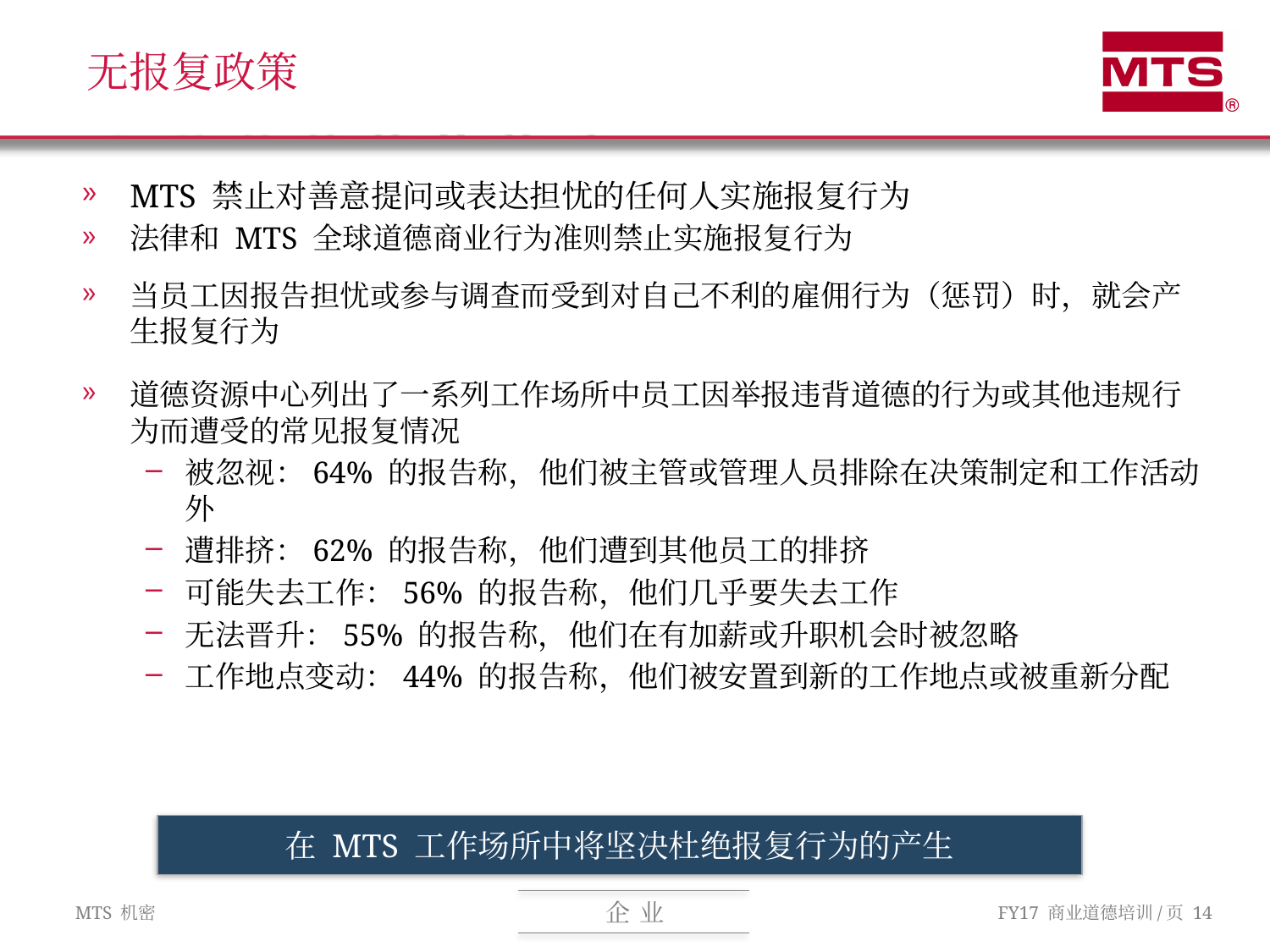

# 无报复政策
MTS 禁止对善意提问或表达担忧的任何人实施报复行为
法律和 MTS 全球道德商业行为准则禁止实施报复行为
当员工因报告担忧或参与调查而受到对自己不利的雇佣行为（惩罚）时，就会产生报复行为
道德资源中心列出了一系列工作场所中员工因举报违背道德的行为或其他违规行为而遭受的常见报复情况
被忽视：64% 的报告称，他们被主管或管理人员排除在决策制定和工作活动外
遭排挤：62% 的报告称，他们遭到其他员工的排挤
可能失去工作：56% 的报告称，他们几乎要失去工作
无法晋升：55% 的报告称，他们在有加薪或升职机会时被忽略
工作地点变动：44% 的报告称，他们被安置到新的工作地点或被重新分配
在 MTS 工作场所中将坚决杜绝报复行为的产生